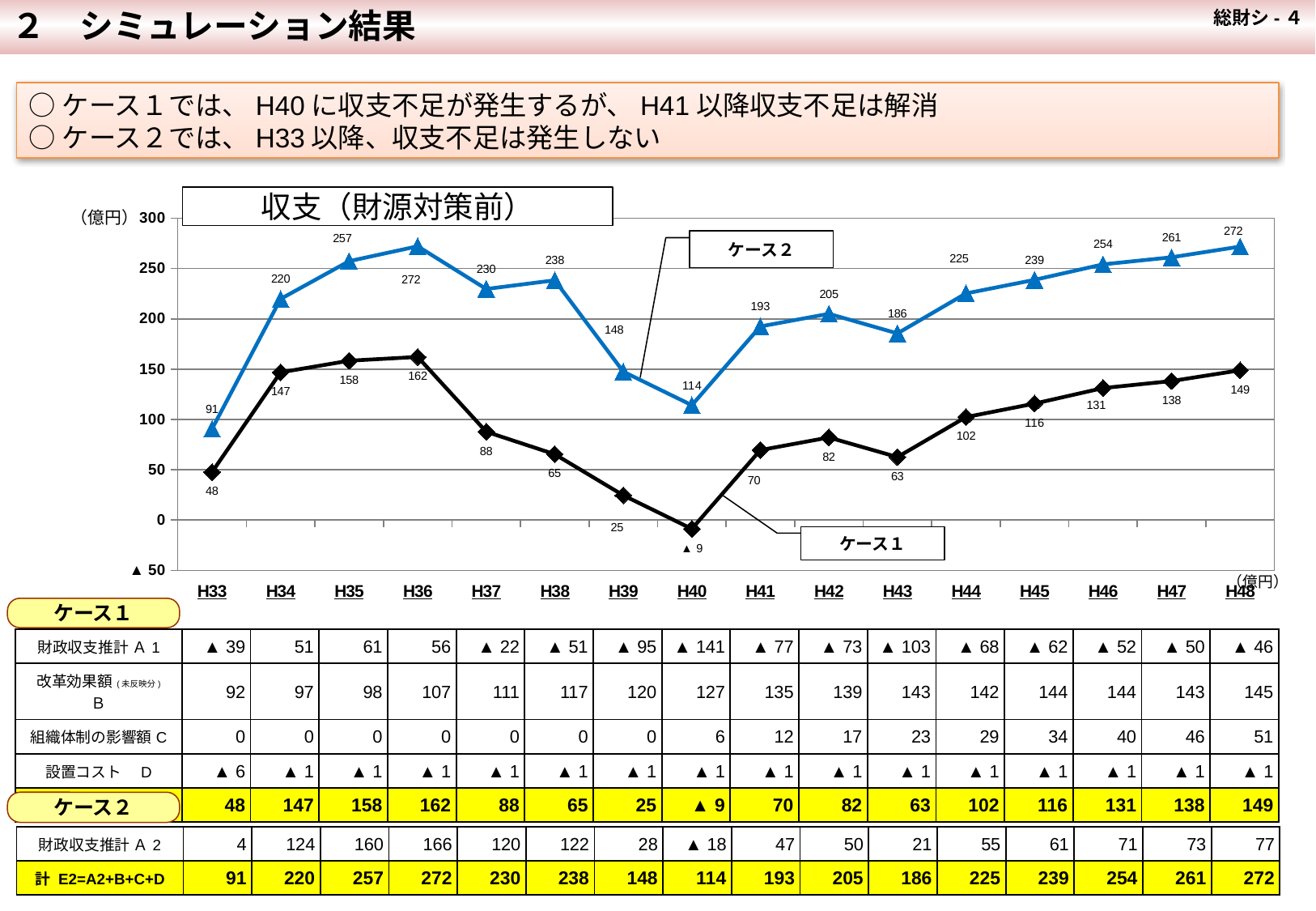

２　シミュレーション結果
総財シ-４
○ケース１では、H40に収支不足が発生するが、H41以降収支不足は解消
○ケース２では、H33以降、収支不足は発生しない
収支（財源対策前）

### Chart

| Category | 計 E=A'+B+C+D | 計 E=A+B+C+D |
|---|---|---|
| H33 | 90.71 | 47.709999999999994 |
| H34 | 219.89 | 146.89 |
| H35 | 257.43 | 158.42999999999998 |
| H36 | 272.21000000000004 | 162.21 |
| H37 | 229.78 | 87.77999999999999 |
| H38 | 238.42999999999998 | 65.42999999999999 |
| H39 | 147.57 | 24.57 |
| H40 | 114.2282504136739 | -8.771749586326083 |
| H41 | 192.52716620926856 | 69.52716620926856 |
| H42 | 205.07279374507965 | 82.07279374507965 |
| H43 | 185.5880695416146 | 62.588069541614615 |
| H44 | 225.35754510919688 | 102.35754510919689 |
| H45 | 238.82364184752296 | 115.82364184752296 |
| H46 | 254.2542656677944 | 131.2542656677944 |
| H47 | 261.25398831147515 | 138.25398831147513 |
| H48 | 271.94449055500064 | 148.9444905550006 |
（億円）
ケース２
ケース１
（億円）
ケース１
| 財政収支推計 Ａ1 | ▲ 39 | 51 | 61 | 56 | ▲ 22 | ▲ 51 | ▲ 95 | ▲ 141 | ▲ 77 | ▲ 73 | ▲ 103 | ▲ 68 | ▲ 62 | ▲ 52 | ▲ 50 | ▲ 46 |
| --- | --- | --- | --- | --- | --- | --- | --- | --- | --- | --- | --- | --- | --- | --- | --- | --- |
| 改革効果額(未反映分) Ｂ | 92 | 97 | 98 | 107 | 111 | 117 | 120 | 127 | 135 | 139 | 143 | 142 | 144 | 144 | 143 | 145 |
| 組織体制の影響額C | 0 | 0 | 0 | 0 | 0 | 0 | 0 | 6 | 12 | 17 | 23 | 29 | 34 | 40 | 46 | 51 |
| 設置コスト　D | ▲ 6 | ▲ 1 | ▲ 1 | ▲ 1 | ▲ 1 | ▲ 1 | ▲ 1 | ▲ 1 | ▲ 1 | ▲ 1 | ▲ 1 | ▲ 1 | ▲ 1 | ▲ 1 | ▲ 1 | ▲ 1 |
| 計 E1=A1+B+C+D | 48 | 147 | 158 | 162 | 88 | 65 | 25 | ▲ 9 | 70 | 82 | 63 | 102 | 116 | 131 | 138 | 149 |
ケース２
| 財政収支推計 Ａ2 | 4 | 124 | 160 | 166 | 120 | 122 | 28 | ▲ 18 | 47 | 50 | 21 | 55 | 61 | 71 | 73 | 77 |
| --- | --- | --- | --- | --- | --- | --- | --- | --- | --- | --- | --- | --- | --- | --- | --- | --- |
| 計 E2=A2+B+C+D | 91 | 220 | 257 | 272 | 230 | 238 | 148 | 114 | 193 | 205 | 186 | 225 | 239 | 254 | 261 | 272 |